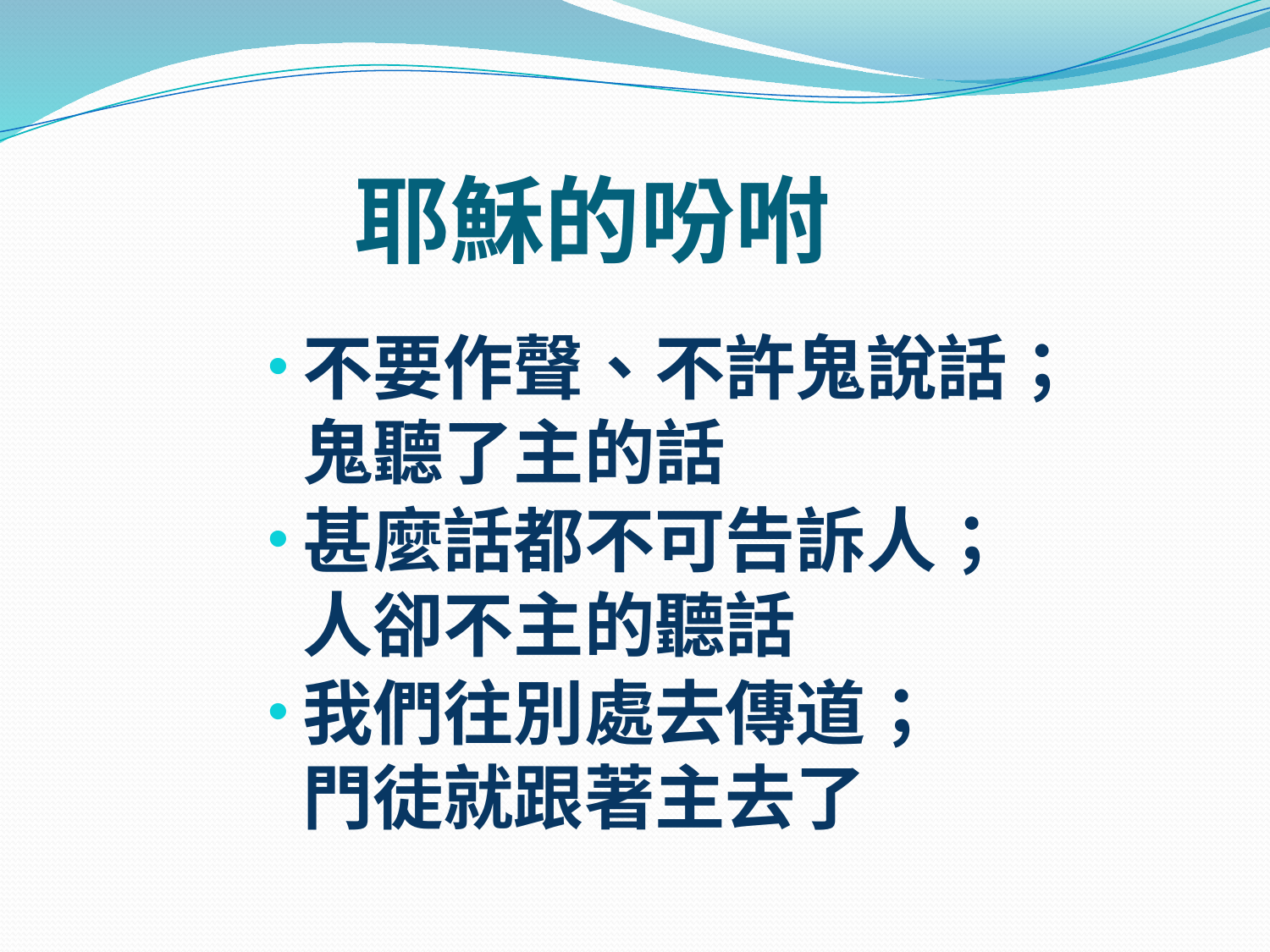

# 耶穌的吩咐
不要作聲、不許鬼說話；鬼聽了主的話
甚麼話都不可告訴人；人卻不主的聽話
我們往別處去傳道； 門徒就跟著主去了